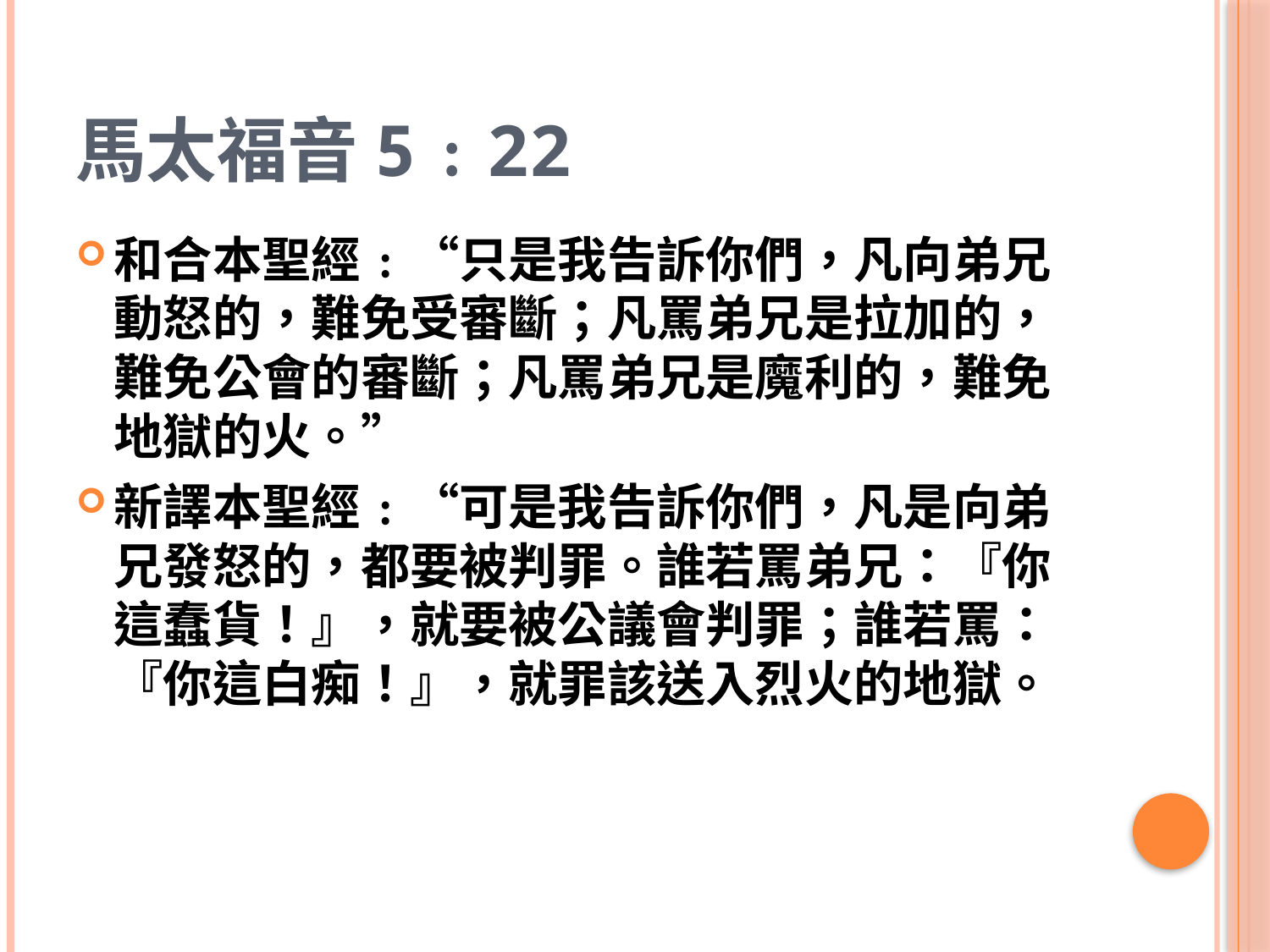

# 馬太福音5﹕22
和合本聖經﹕“只是我告訴你們，凡向弟兄動怒的，難免受審斷；凡罵弟兄是拉加的，難免公會的審斷；凡罵弟兄是魔利的，難免地獄的火。”
新譯本聖經﹕“可是我告訴你們，凡是向弟兄發怒的，都要被判罪。誰若罵弟兄：『你這蠢貨！』，就要被公議會判罪；誰若罵：『你這白痴！』，就罪該送入烈火的地獄。